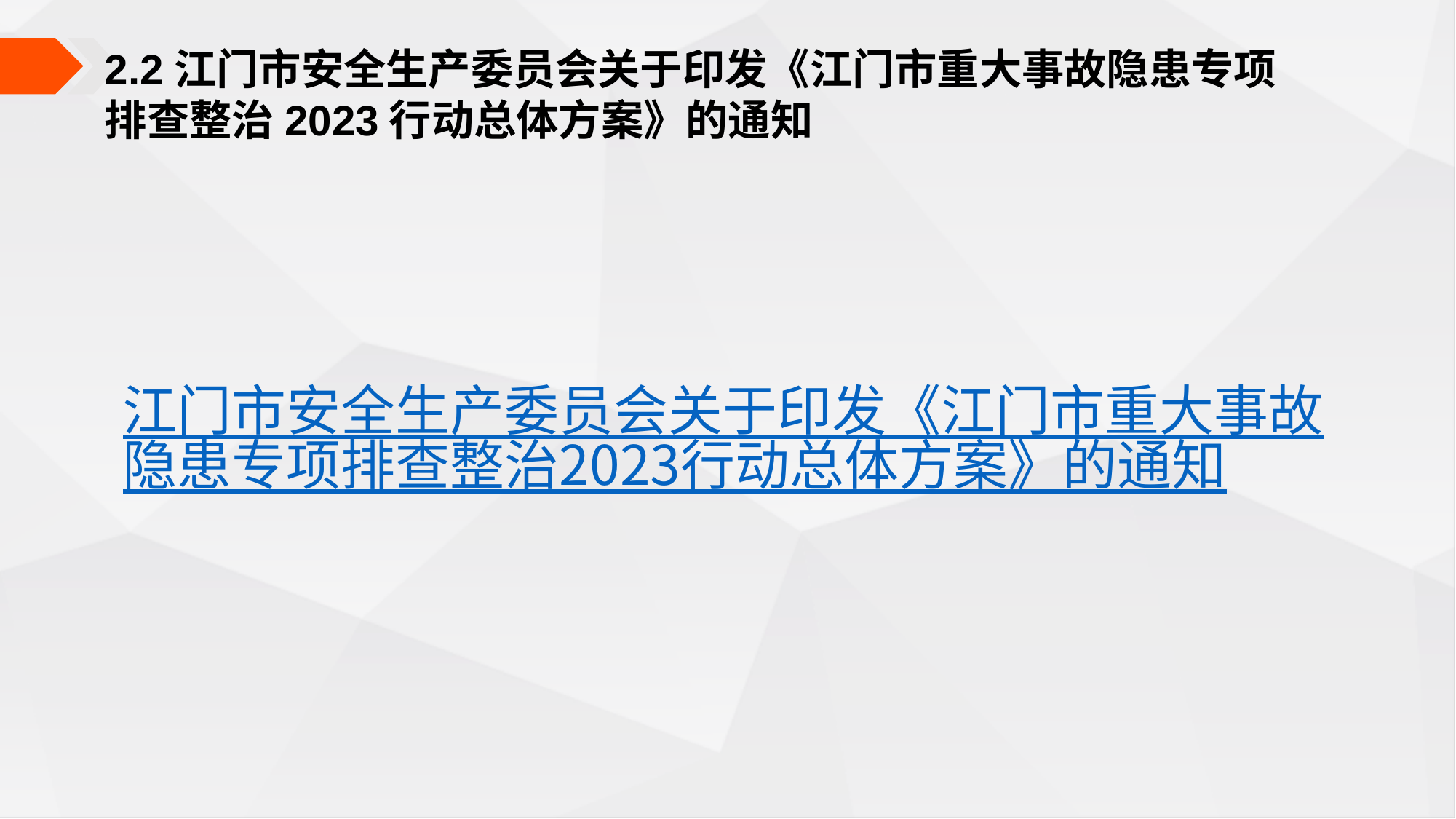

2.2江门市安全生产委员会关于印发《江门市重大事故隐患专项排查整治2023行动总体方案》的通知

江门市安全生产委员会关于印发《江门市重大事故隐患专项排查整治2023行动总体方案》的通知